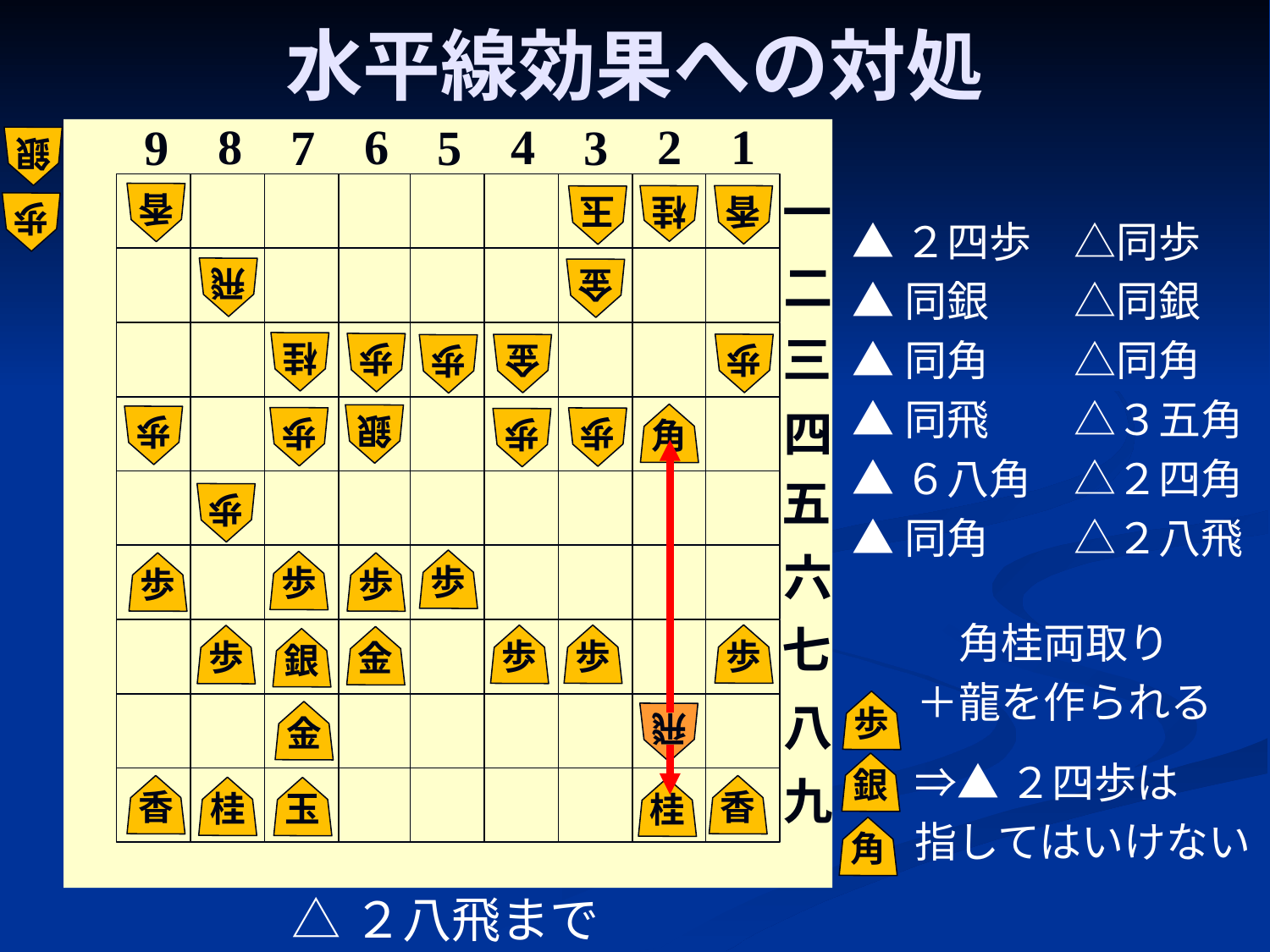

# 水平線効果への対処
6
2
1
8
4
7
3
9
5

一

二
三

四
五

六

七

八

九

銀
香
香
桂
玉
歩
▲２四歩　△同歩
▲同銀　　△同銀
▲同角　　△同角
▲同飛　　△３五角
▲６八角　△２四角
▲同角　　△２八飛
飛
金
桂
歩
歩
金
歩
角
銀
歩
歩
歩
歩
歩
歩
歩
歩
歩
角桂両取り
＋龍を作られる
歩
歩
歩
歩
金
銀
歩
金
飛
⇒▲２四歩は
指してはいけない
銀
香
香
桂
玉
桂
角
△２八飛まで